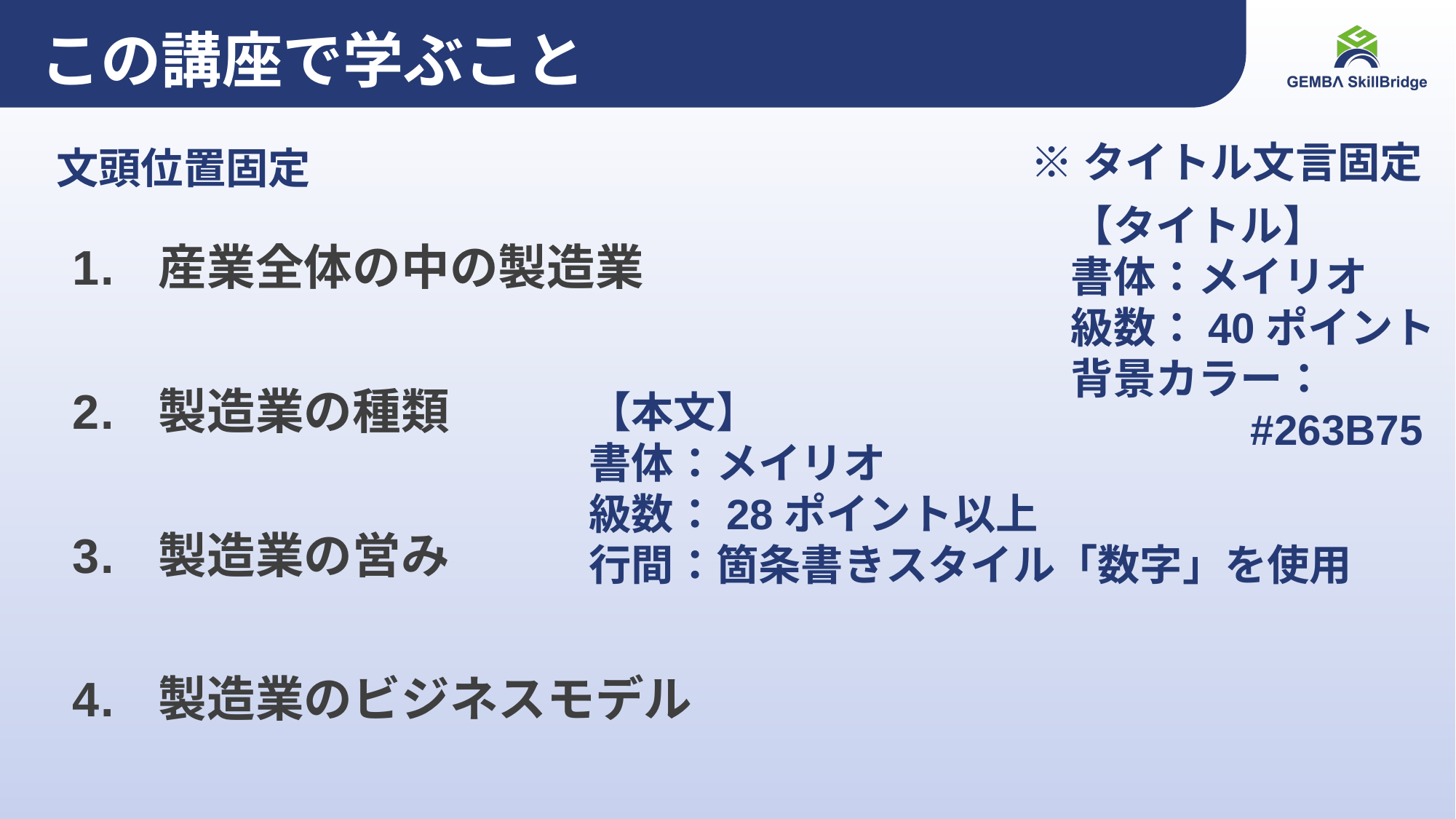

# この講座で学ぶこと
※タイトル文言固定
文頭位置固定
産業全体の中の製造業
製造業の種類
製造業の営み
製造業のビジネスモデル
【タイトル】
書体：メイリオ
級数：40ポイント
背景カラー：
　　　　#263B75
【本文】
書体：メイリオ
級数：28ポイント以上
行間：箇条書きスタイル「数字」を使用